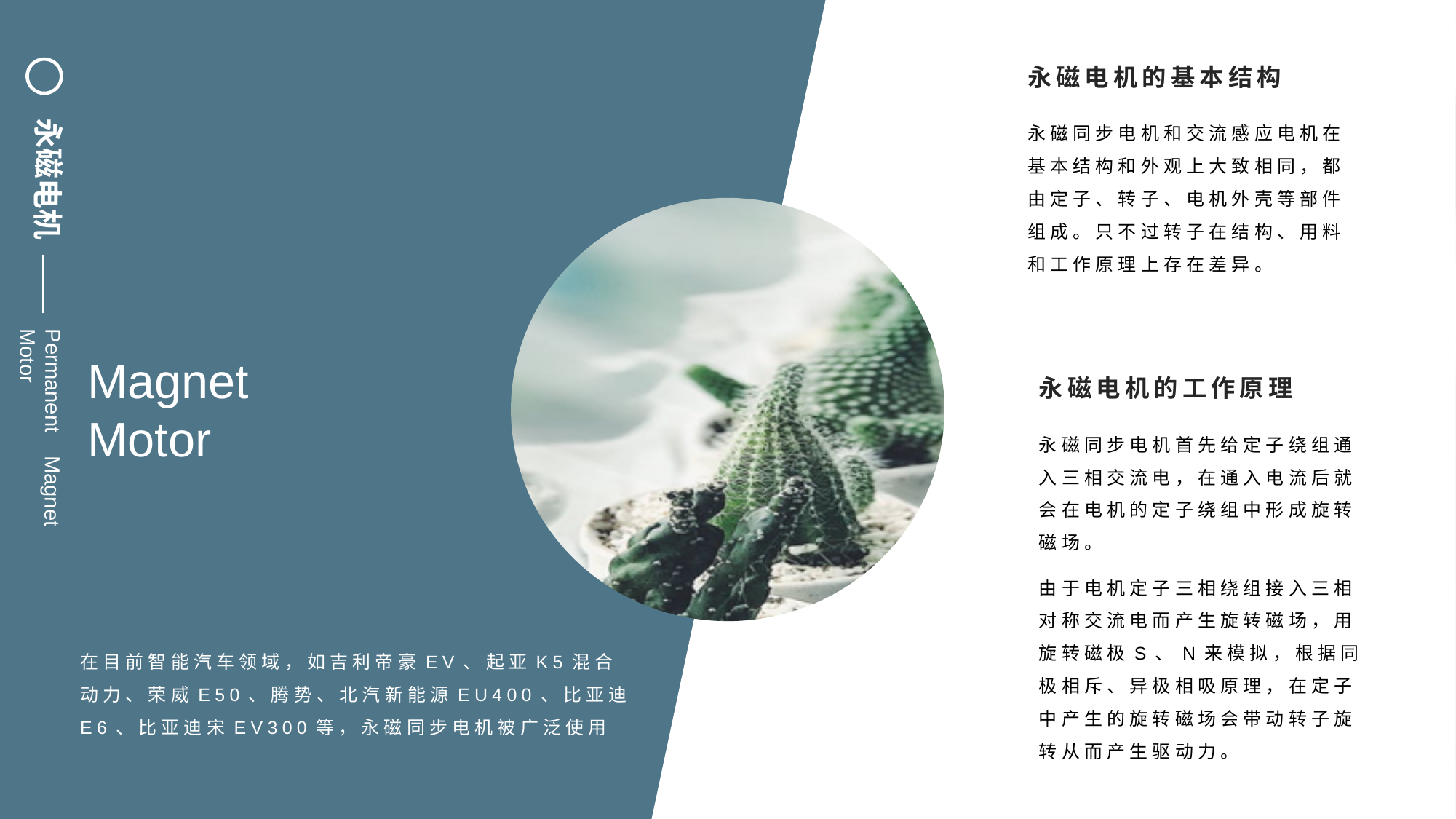

永磁电机的基本结构
永磁同步电机和交流感应电机在基本结构和外观上大致相同，都由定子、转子、电机外壳等部件组成。只不过转子在结构、用料和工作原理上存在差异。

永磁电机
Permanent Magnet Motor

Magnet Motor

永磁电机的工作原理
永磁同步电机首先给定子绕组通入三相交流电，在通入电流后就会在电机的定子绕组中形成旋转磁场。
由于电机定子三相绕组接入三相对称交流电而产生旋转磁场，用旋转磁极S、N来模拟，根据同极相斥、异极相吸原理，在定子中产生的旋转磁场会带动转子旋转从而产生驱动力。

在目前智能汽车领域，如吉利帝豪EV、起亚K5混合动力、荣威E50、腾势、北汽新能源EU400、比亚迪E6、比亚迪宋EV300等，永磁同步电机被广泛使用